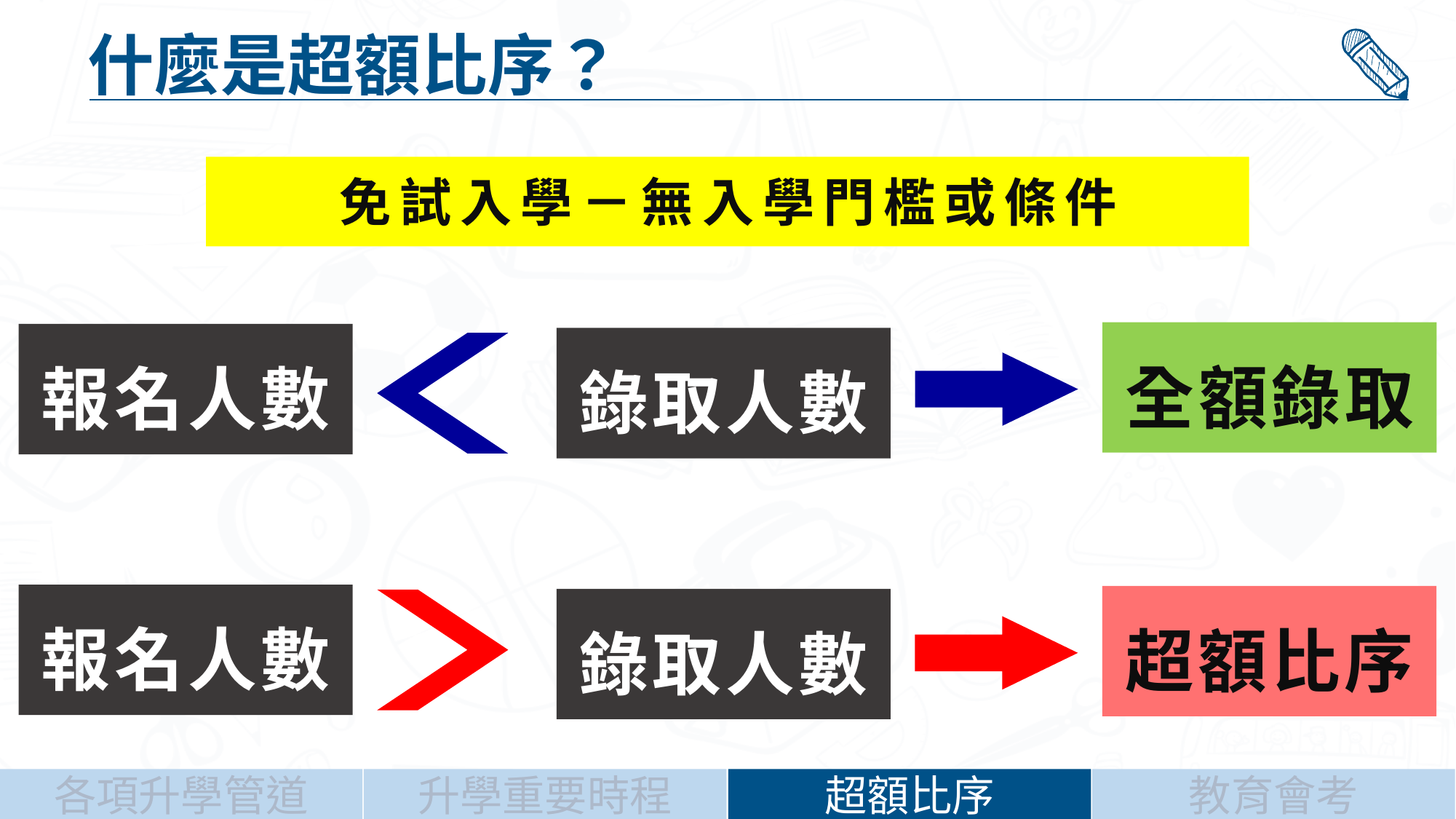

什麼是超額比序？

免試入學－無入學門檻或條件

全額錄取

報名人數

錄取人數

報名人數

超額比序

錄取人數

升學重要時程
超額比序
教育會考
各項升學管道